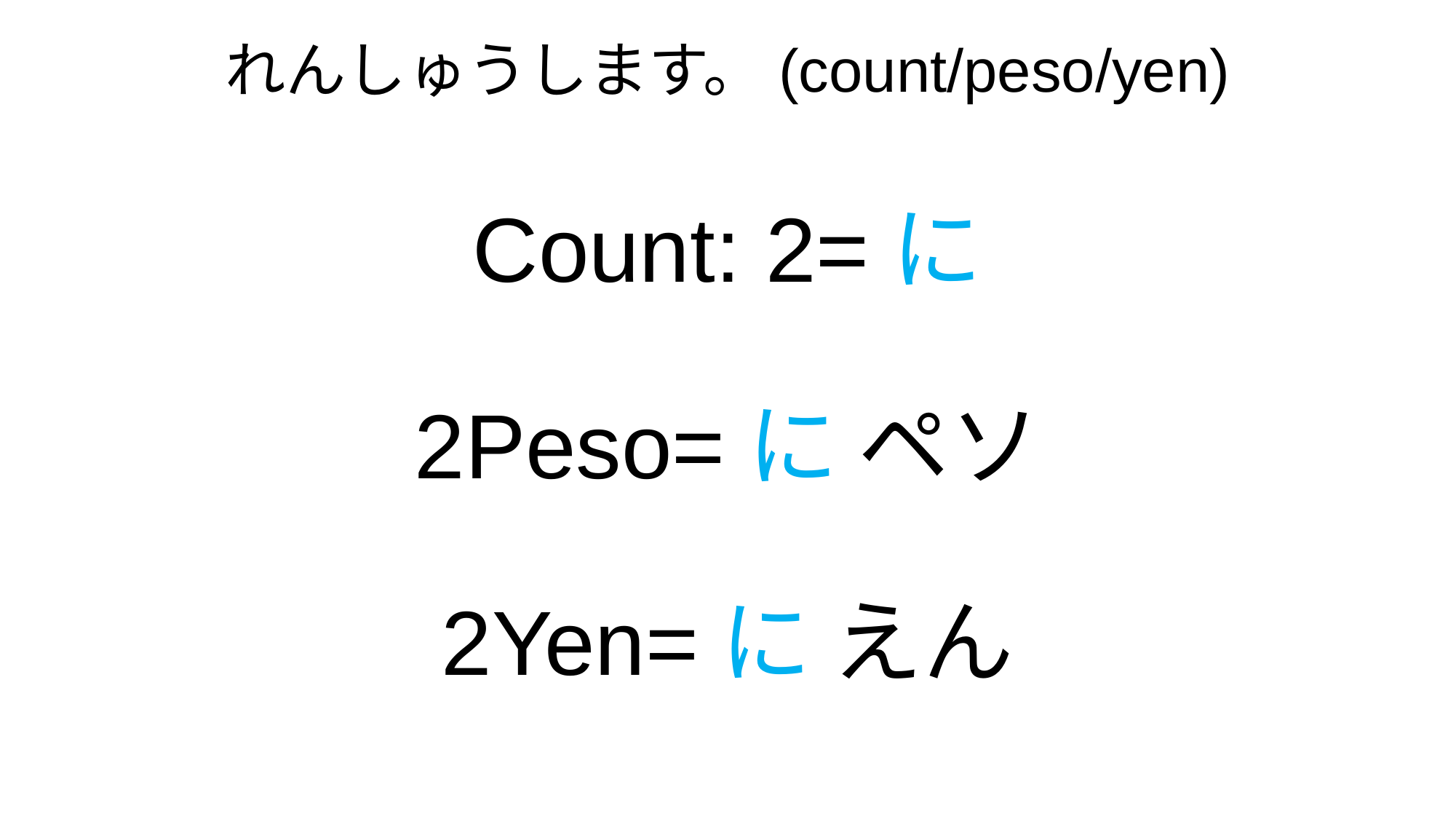

# れんしゅうします。(count/peso/yen) Count: 2=に 2Peso=に ペソ 2Yen=に えん